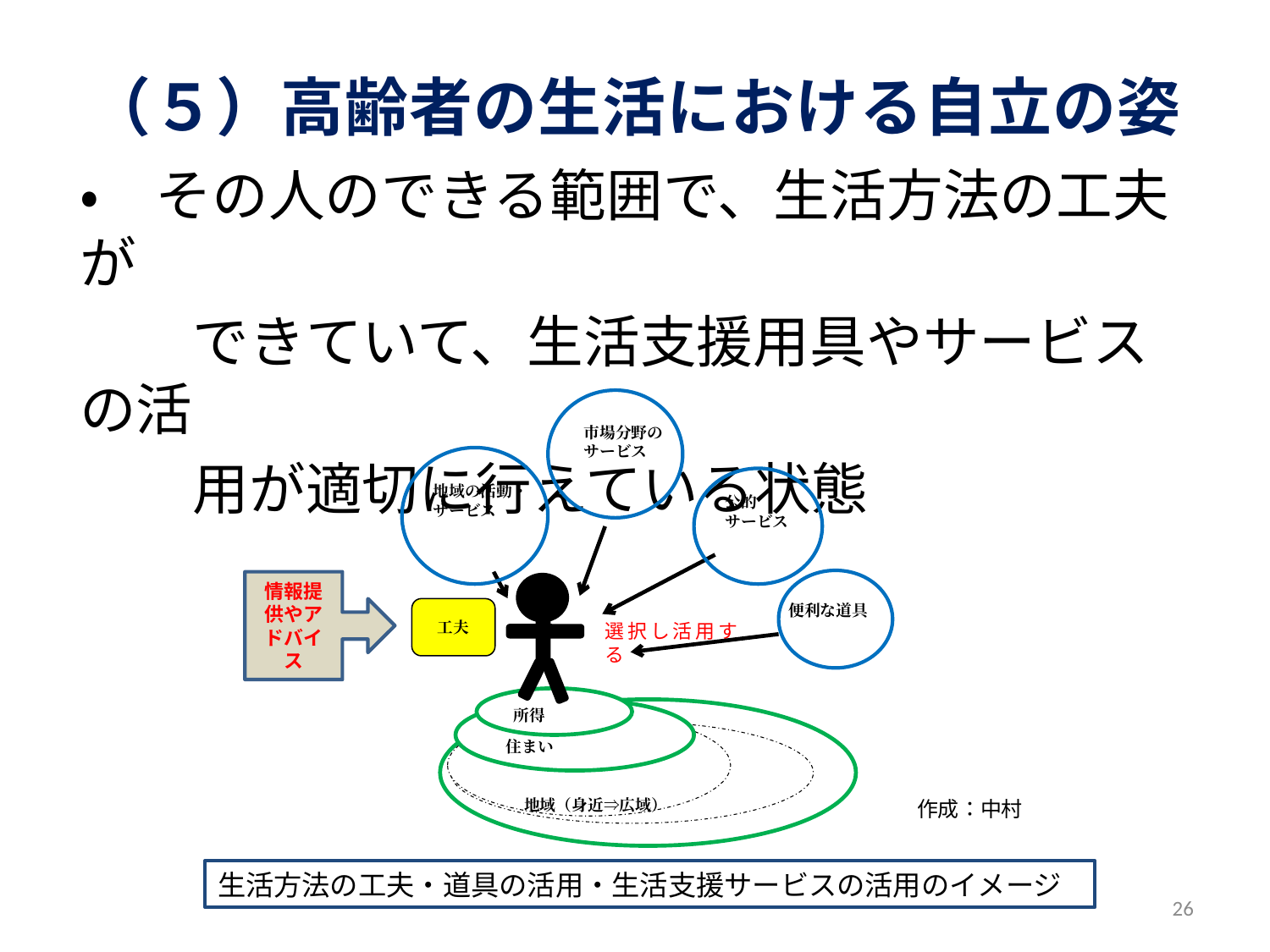

# （５）高齢者の生活における自立の姿
・　その人のできる範囲で、生活方法の工夫が
　　できていて、生活支援用具やサービスの活
　　用が適切に行えている状態

市場分野のサービス

地域の活動・
サービス
公的
サービス

所得
ほか）

住まい
地域（身近⇒広域）

便利な道具
選択し活用する

工夫
情報提供やアドバイス
作成：中村
生活方法の工夫・道具の活用・生活支援サービスの活用のイメージ
26